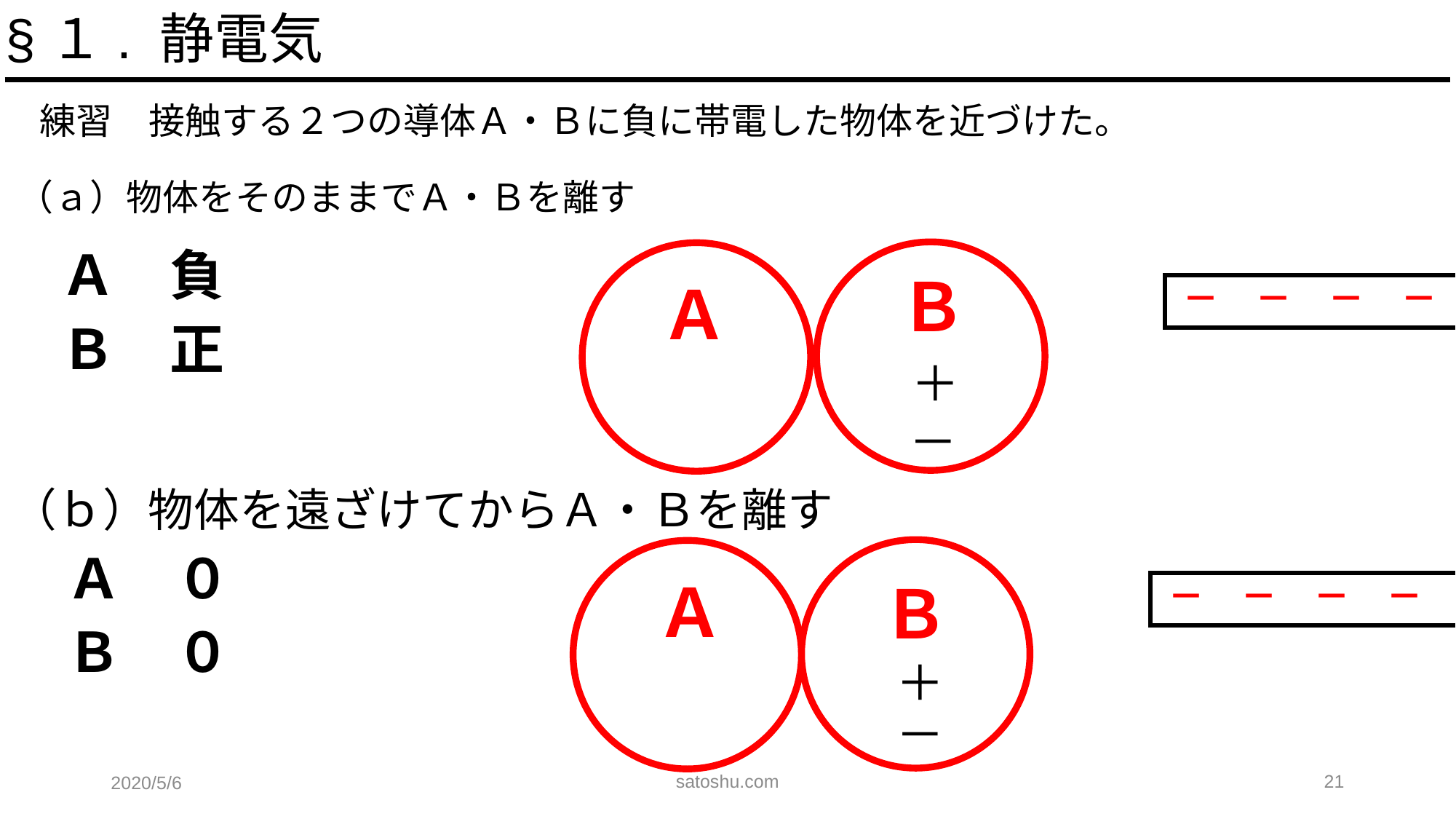

§１. 静電気
練習　接触する２つの導体Ａ・Ｂに負に帯電した物体を近づけた。
（ａ）物体をそのままでＡ・Ｂを離す

Ａ　負
Ｂ　正

Ｂ
Ａ

－　－　－　－
＋
－
（ｂ）物体を遠ざけてからＡ・Ｂを離す

Ａ　０
Ｂ　０
Ａ
Ｂ

－　－　－　－
＋
－
satoshu.com
21
2020/5/6